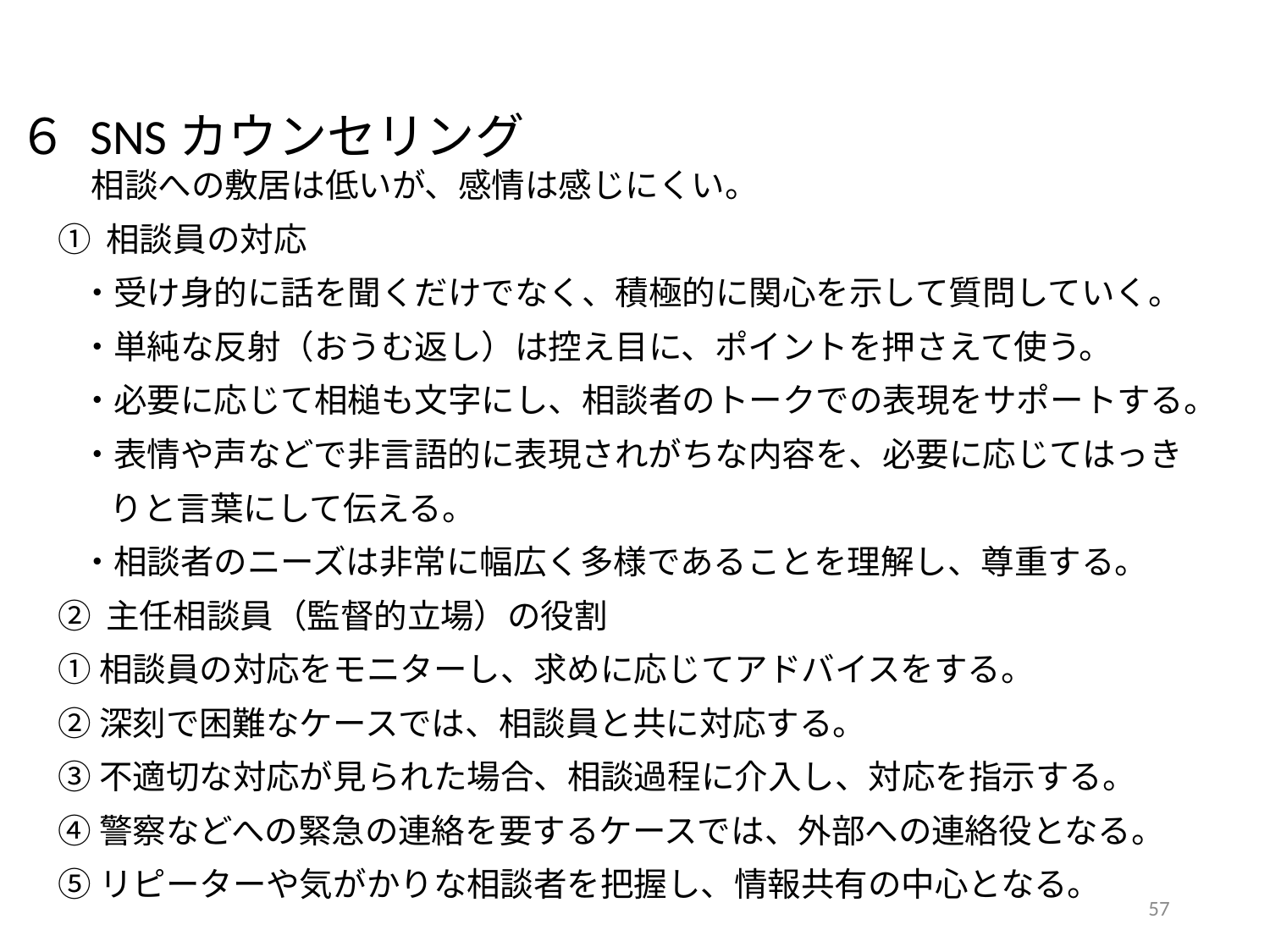

６ SNSカウンセリング
　相談への敷居は低いが、感情は感じにくい。
① 相談員の対応
  ・受け身的に話を聞くだけでなく、積極的に関心を示して質問していく。
  ・単純な反射（おうむ返し）は控え目に、ポイントを押さえて使う。
  ・必要に応じて相槌も文字にし、相談者のトークでの表現をサポートする。
  ・表情や声などで非言語的に表現されがちな内容を、必要に応じてはっき
      りと言葉にして伝える。
  ・相談者のニーズは非常に幅広く多様であることを理解し、尊重する。
② 主任相談員（監督的立場）の役割
①相談員の対応をモニターし、求めに応じてアドバイスをする。
②深刻で困難なケースでは、相談員と共に対応する。
③不適切な対応が見られた場合、相談過程に介入し、対応を指示する。
④警察などへの緊急の連絡を要するケースでは、外部への連絡役となる。
⑤リピーターや気がかりな相談者を把握し、情報共有の中心となる。

57